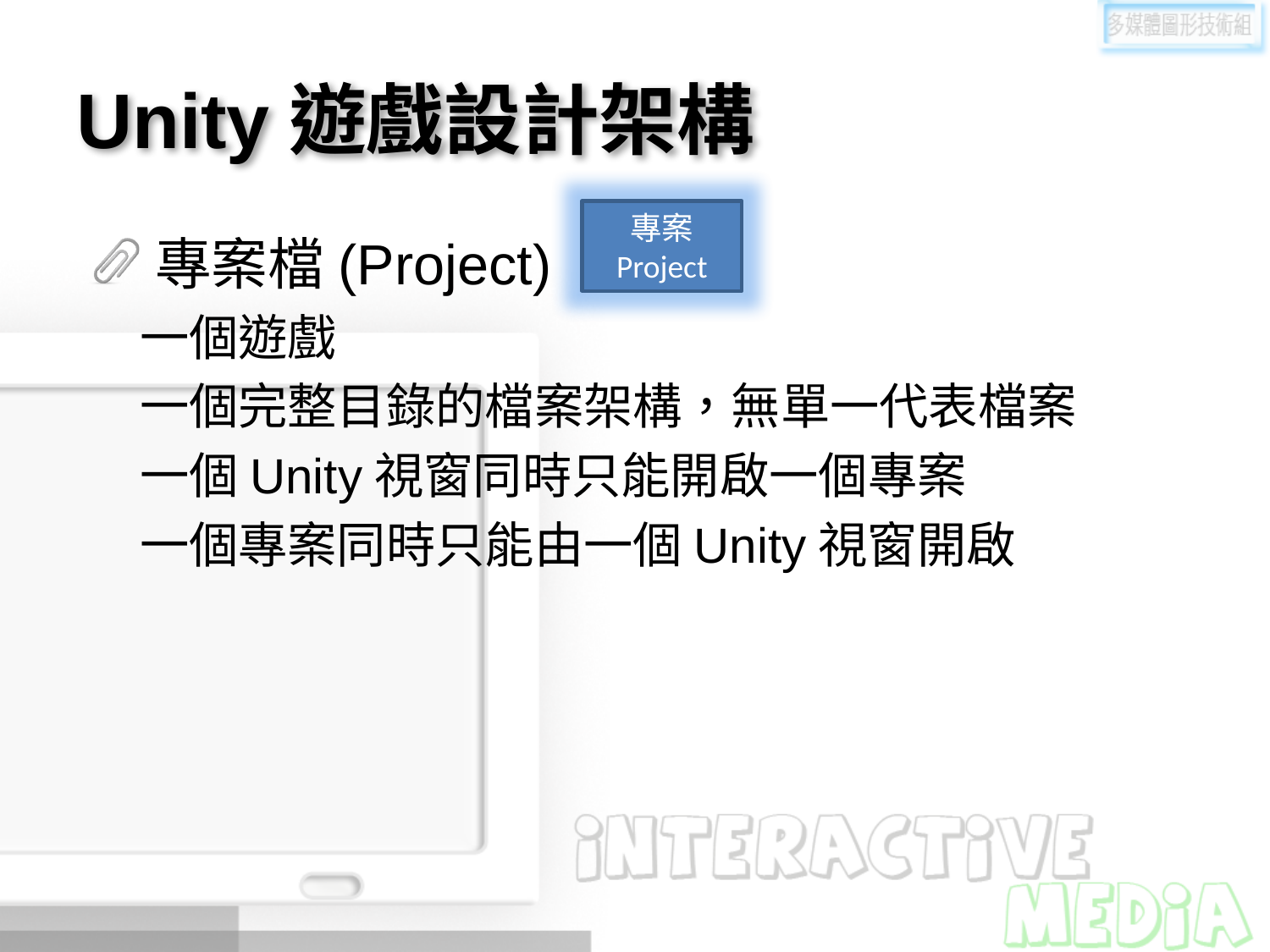

# Unity遊戲設計架構
專案
Project
專案檔(Project)
一個遊戲
一個完整目錄的檔案架構，無單一代表檔案
一個Unity視窗同時只能開啟一個專案
一個專案同時只能由一個Unity視窗開啟